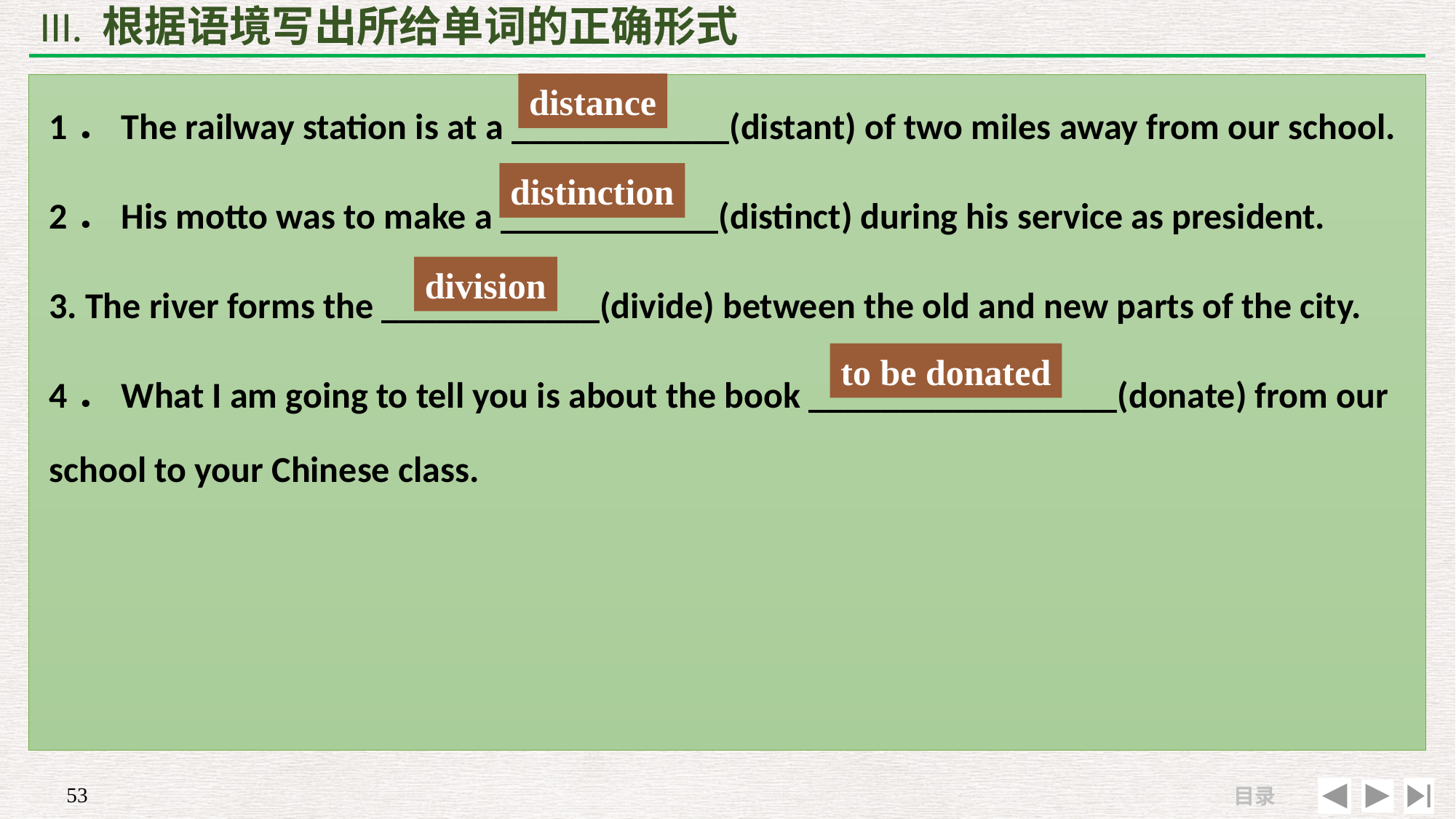

# III. 根据语境写出所给单词的正确形式
1．The railway station is at a ____________(distant) of two miles away from our school.
2．His motto was to make a ____________(distinct) during his service as president.
3. The river forms the ____________(divide) between the old and new parts of the city.
4．What I am going to tell you is about the book _________________(donate) from our school to your Chinese class.
distance

distinction
division
to be donated